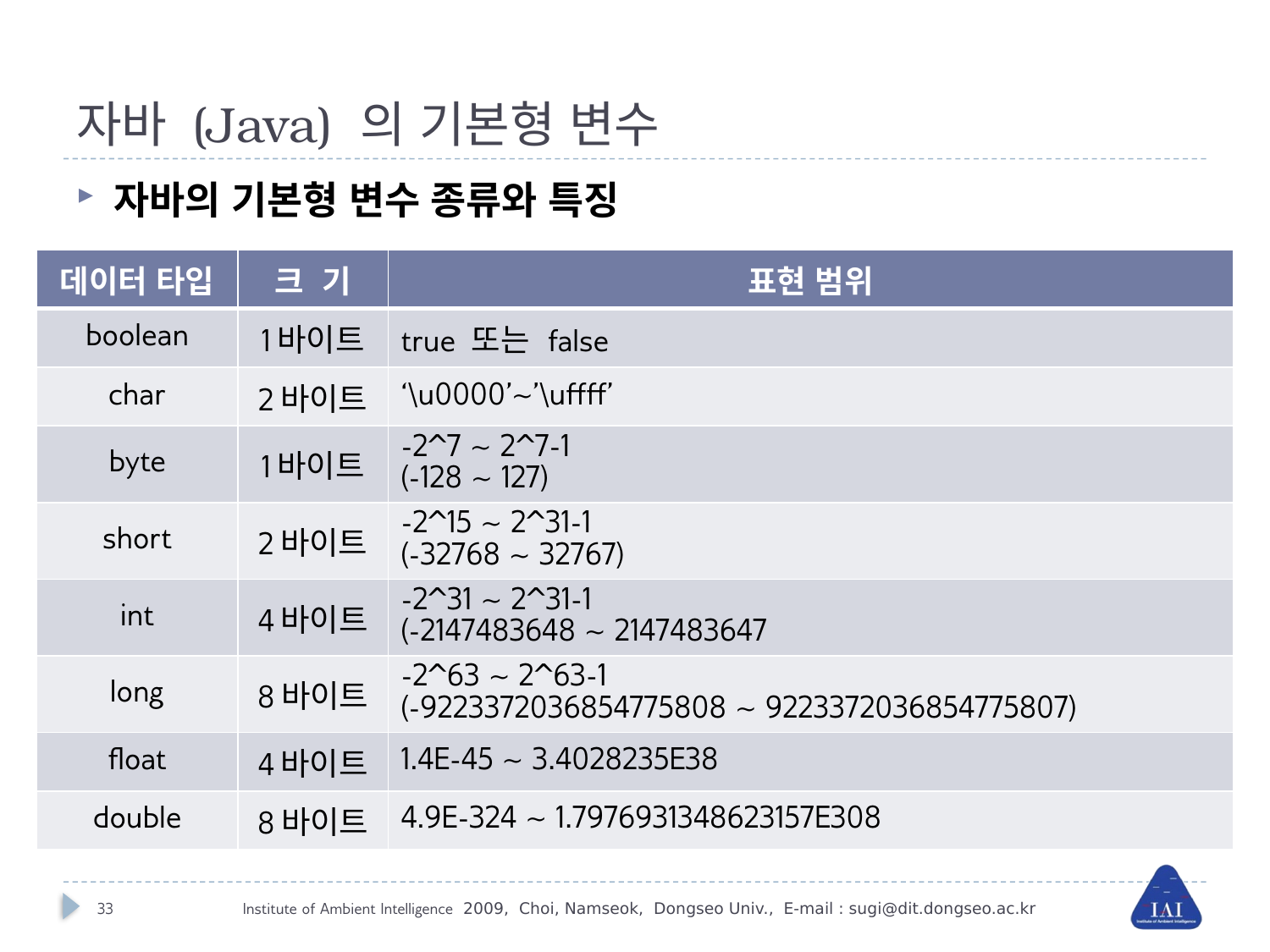

# 자바 (Java) 의 기본형 변수
자바의 기본형 변수 종류와 특징

| 데이터 타입 | 크 기 | 표현 범위 |
| --- | --- | --- |
| boolean | 1바이트 | true 또는 false |
| char | 2바이트 | ‘\u0000’~’\uffff’ |
| byte | 1바이트 | -2^7 ~ 2^7-1 (-128 ~ 127) |
| short | 2바이트 | -2^15 ~ 2^31-1 (-32768 ~ 32767) |
| int | 4바이트 | -2^31 ~ 2^31-1 (-2147483648 ~ 2147483647 |
| long | 8바이트 | -2^63 ~ 2^63-1 (-9223372036854775808 ~ 9223372036854775807) |
| float | 4바이트 | 1.4E-45 ~ 3.4028235E38 |
| double | 8바이트 | 4.9E-324 ~ 1.7976931348623157E308 |